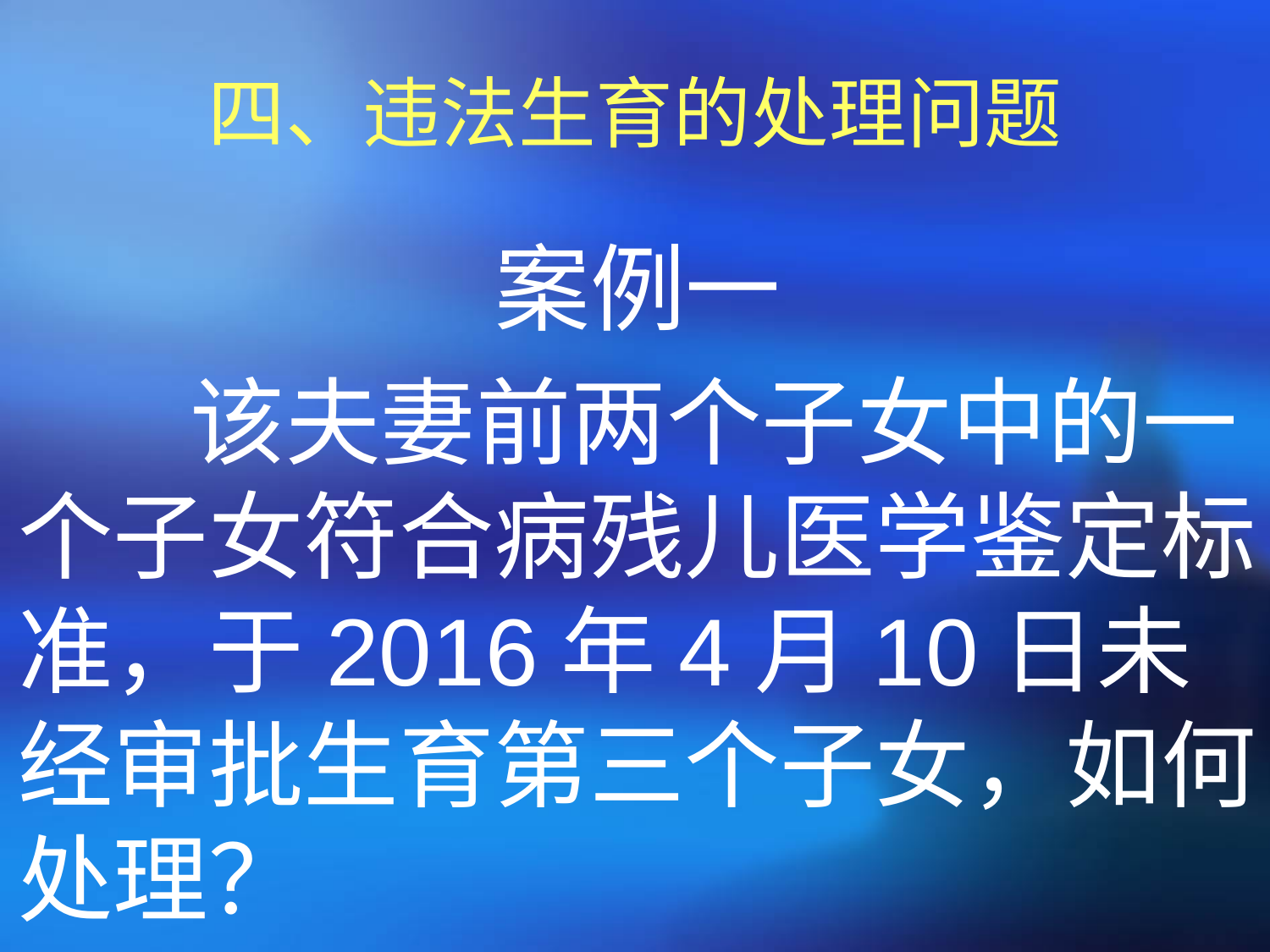

# 四、违法生育的处理问题
案例一
       该夫妻前两个子女中的一个子女符合病残儿医学鉴定标准，于2016年4月10日未经审批生育第三个子女，如何处理？